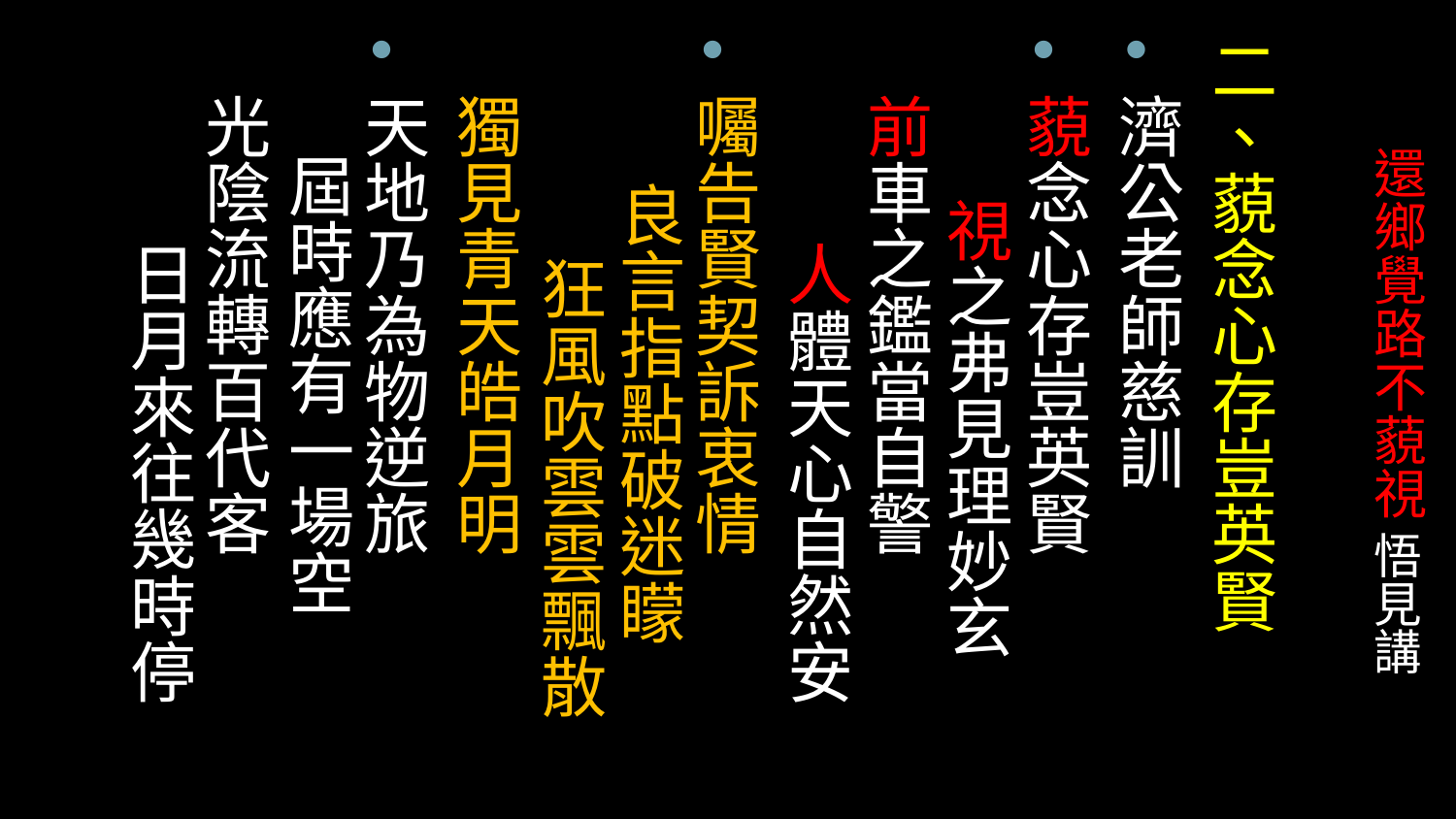

二、藐念心存豈英賢
濟公老師慈訓
藐念心存豈英賢                       視之弗見理妙玄
前車之鑑當自警　                      人體天心自然安
囑告賢契訴衷情　                  良言指點破迷矇　                 狂風吹雲雲飄散
獨見青天皓月明
天地乃為物逆旅　                屆時應有一場空
光陰流轉百代客　                      日月來往幾時停

# 還鄉覺路不藐視 悟見講